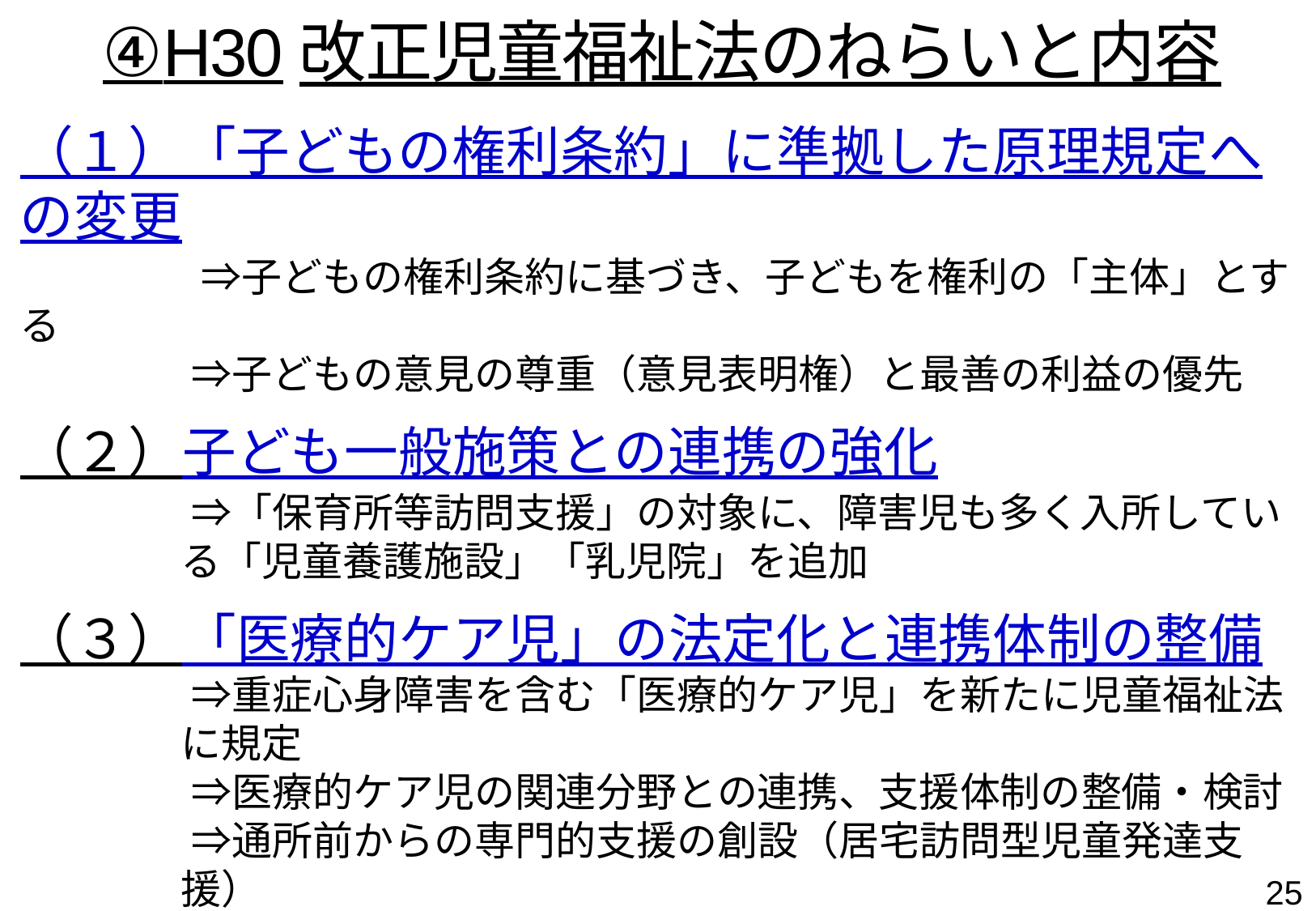

④H30改正児童福祉法のねらいと内容
（１）「子どもの権利条約」に準拠した原理規定への変更
 　　　　⇒子どもの権利条約に基づき、子どもを権利の「主体」とする
　　　 　⇒子どもの意見の尊重（意見表明権）と最善の利益の優先
（２）子ども一般施策との連携の強化
　　　 　⇒「保育所等訪問支援」の対象に、障害児も多く入所している「児童養護施設」「乳児院」を追加
（３）「医療的ケア児」の法定化と連携体制の整備
　　　 　⇒重症心身障害を含む「医療的ケア児」を新たに児童福祉法に規定
　　　　 ⇒医療的ケア児の関連分野との連携、支援体制の整備・検討
　　　　 ⇒通所前からの専門的支援の創設（居宅訪問型児童発達支援）
（４）自治体による障害児支援の計画的整備と責任
　　　 　⇒これまで整備が進んでいなかった障害児支援サービスについて、自治体の責任において整備する（「障害児福祉計画」策定）

25